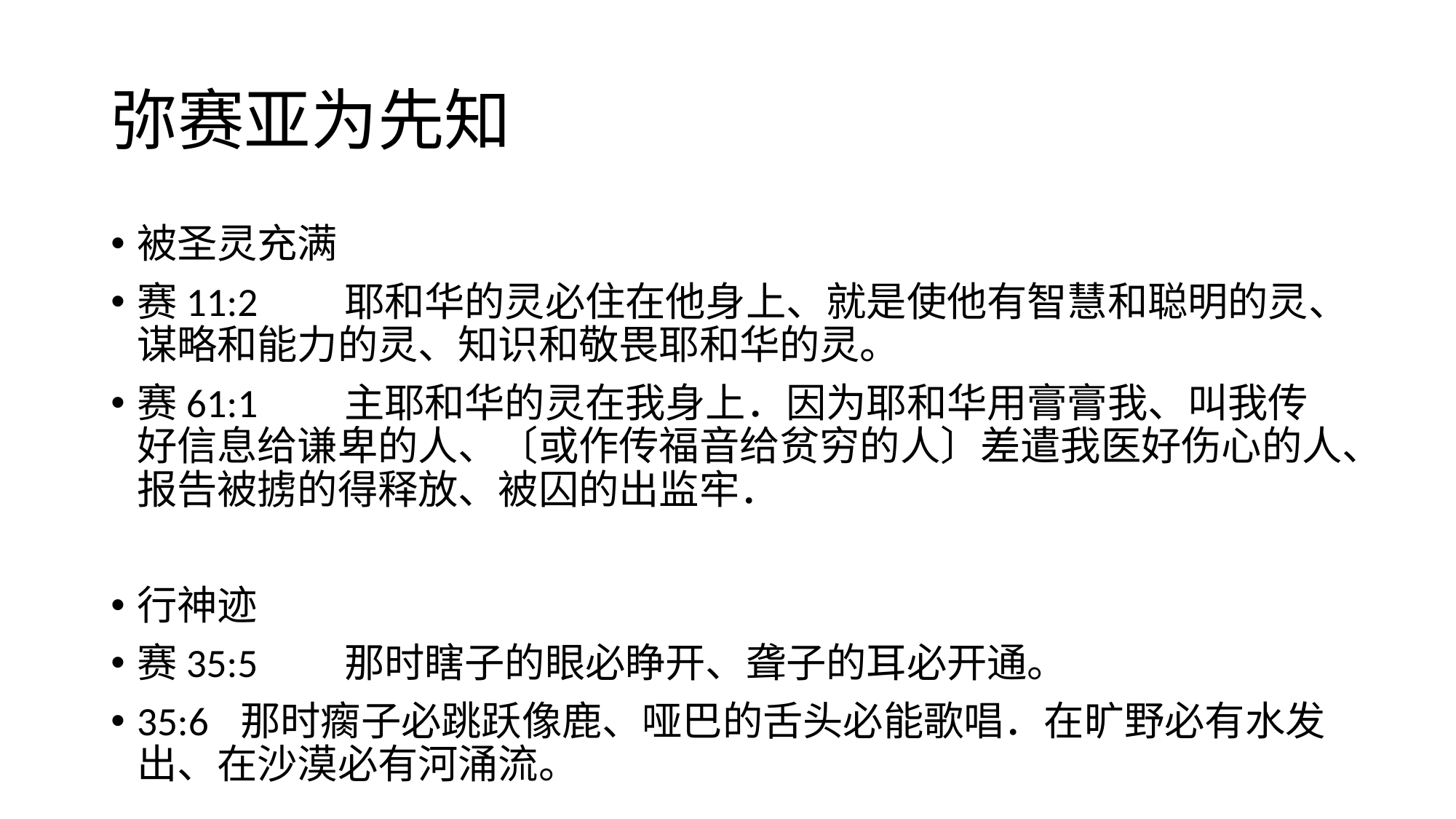

# 弥赛亚为先知
被圣灵充满
赛11:2	耶和华的灵必住在他身上、就是使他有智慧和聪明的灵、谋略和能力的灵、知识和敬畏耶和华的灵。
赛61:1	主耶和华的灵在我身上．因为耶和华用膏膏我、叫我传好信息给谦卑的人、〔或作传福音给贫穷的人〕差遣我医好伤心的人、报告被掳的得释放、被囚的出监牢．

行神迹
赛35:5	那时瞎子的眼必睁开、聋子的耳必开通。
35:6	那时瘸子必跳跃像鹿、哑巴的舌头必能歌唱．在旷野必有水发出、在沙漠必有河涌流。